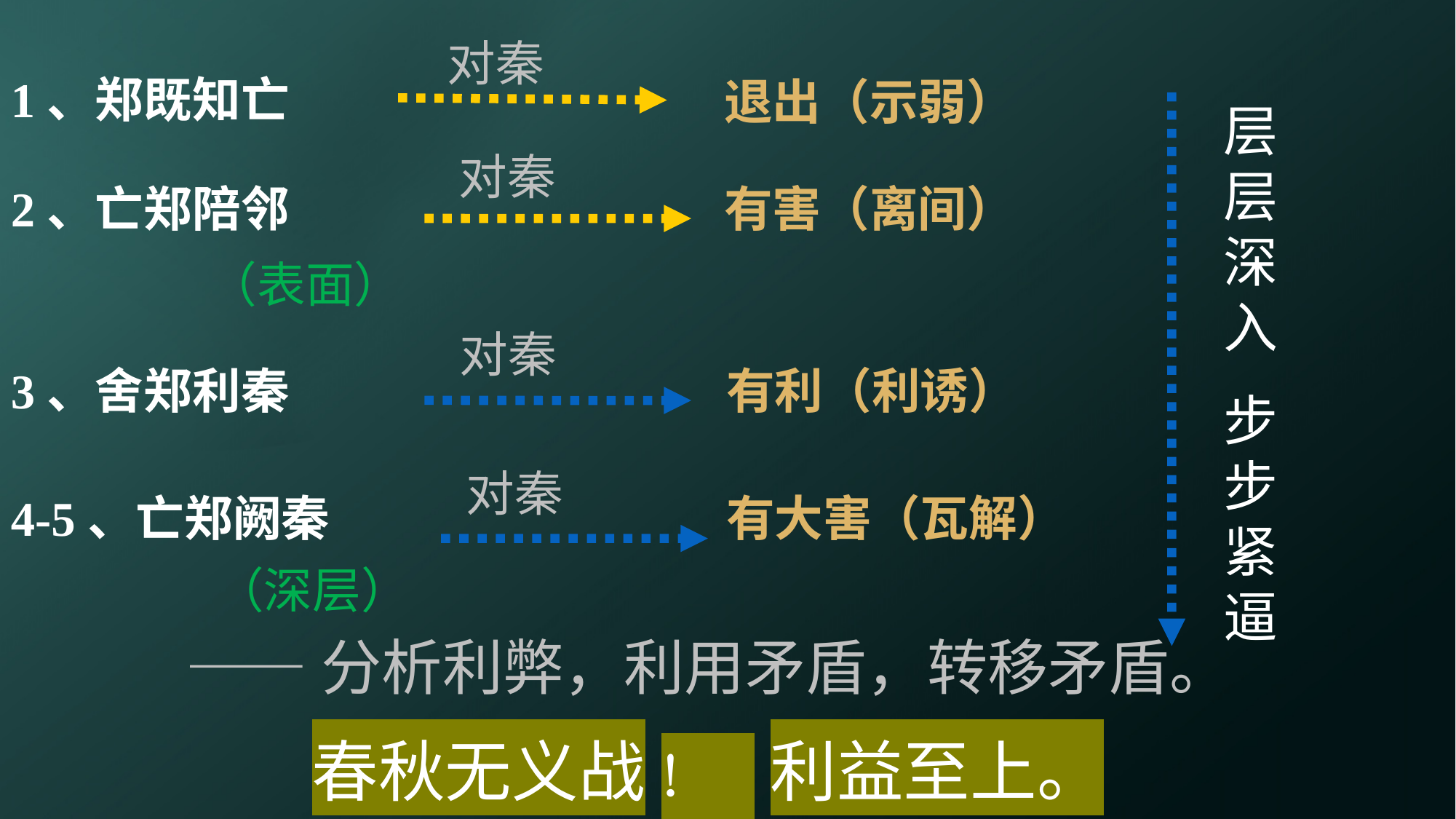

对秦
1、郑既知亡
退出（示弱）
层层深入
步步紧逼

对秦
2、亡郑陪邻
有害（离间）

（表面）
对秦
3、舍郑利秦
有利（利诱）

对秦
4-5、亡郑阙秦
有大害（瓦解）

（深层）
——分析利弊，利用矛盾，转移矛盾。
春秋无义战!     利益至上。